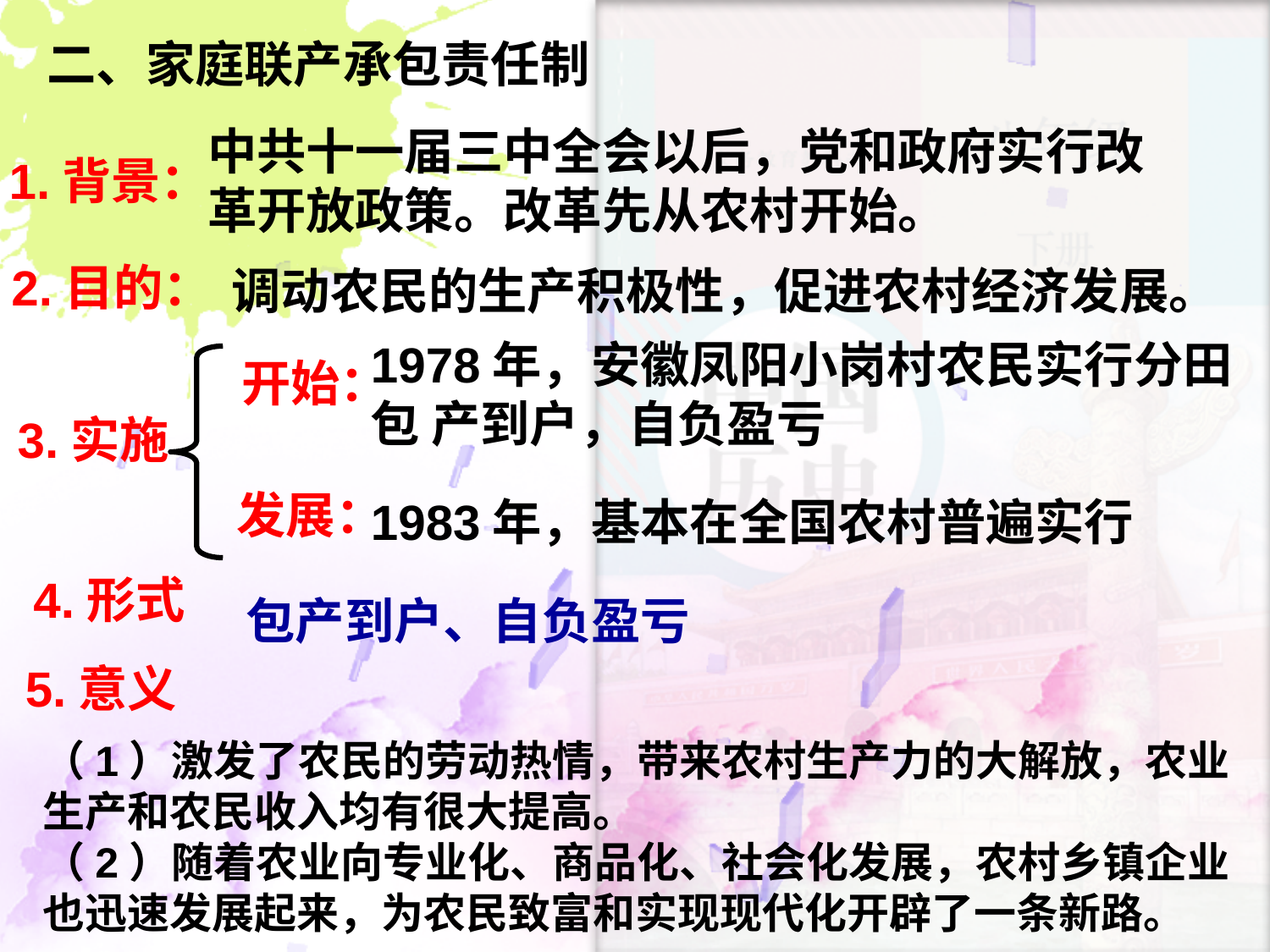

二、家庭联产承包责任制
中共十一届三中全会以后，党和政府实行改革开放政策。改革先从农村开始。
1.背景：
2.目的：
调动农民的生产积极性，促进农村经济发展。
1978年，安徽凤阳小岗村农民实行分田包 产到户，自负盈亏

开始：
3.实施
发展：
1983年，基本在全国农村普遍实行
4.形式
包产到户、自负盈亏
5.意义
（1）激发了农民的劳动热情，带来农村生产力的大解放，农业生产和农民收入均有很大提高。
（2）随着农业向专业化、商品化、社会化发展，农村乡镇企业也迅速发展起来，为农民致富和实现现代化开辟了一条新路。